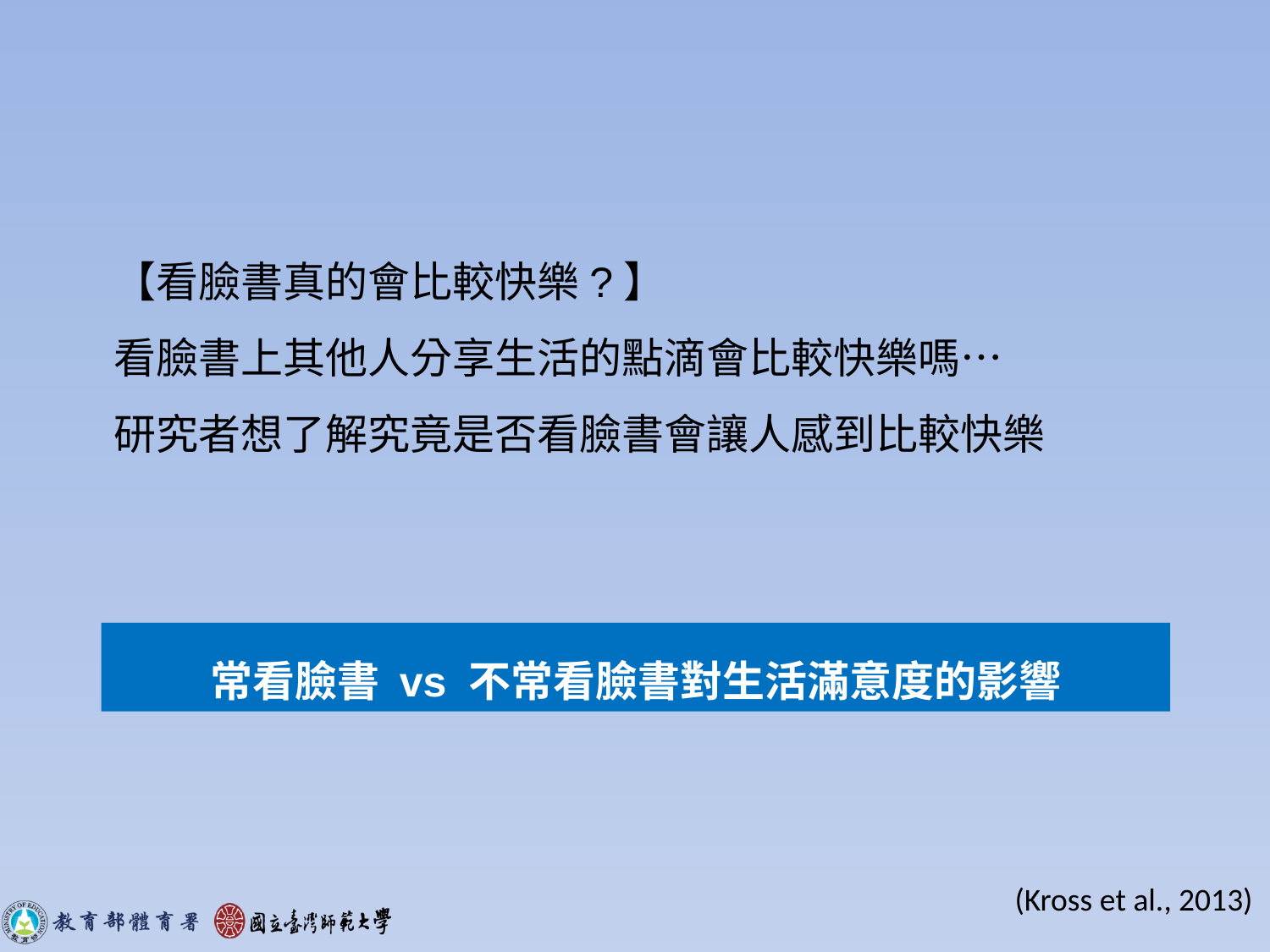

【看臉書真的會比較快樂?】
看臉書上其他人分享生活的點滴會比較快樂嗎…
研究者想了解究竟是否看臉書會讓人感到比較快樂
常看臉書 vs 不常看臉書對生活滿意度的影響
(Kross et al., 2013)